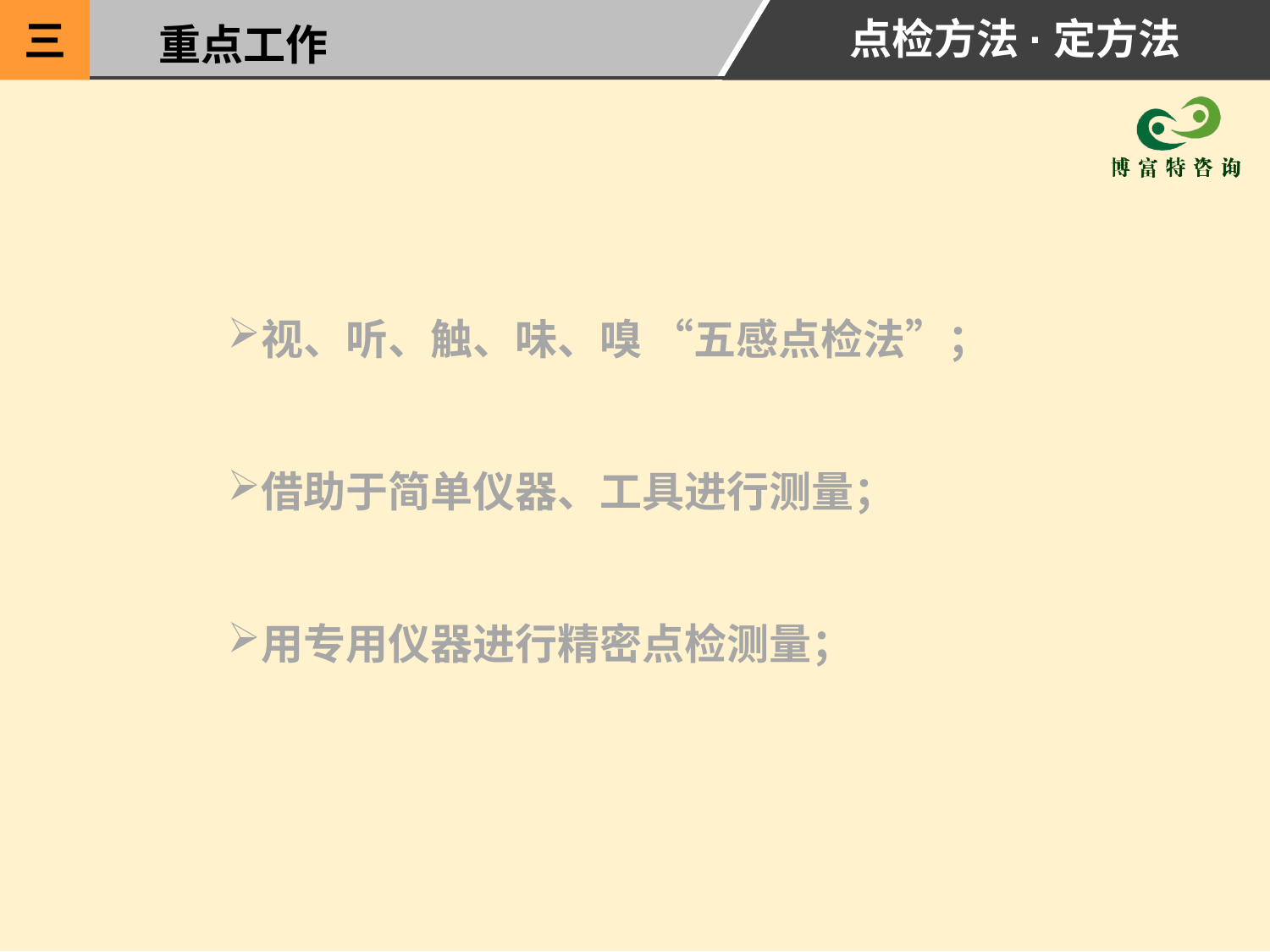

点检方法·定方法
三
重点工作
视、听、触、味、嗅 “五感点检法”；

借助于简单仪器、工具进行测量；

用专用仪器进行精密点检测量；